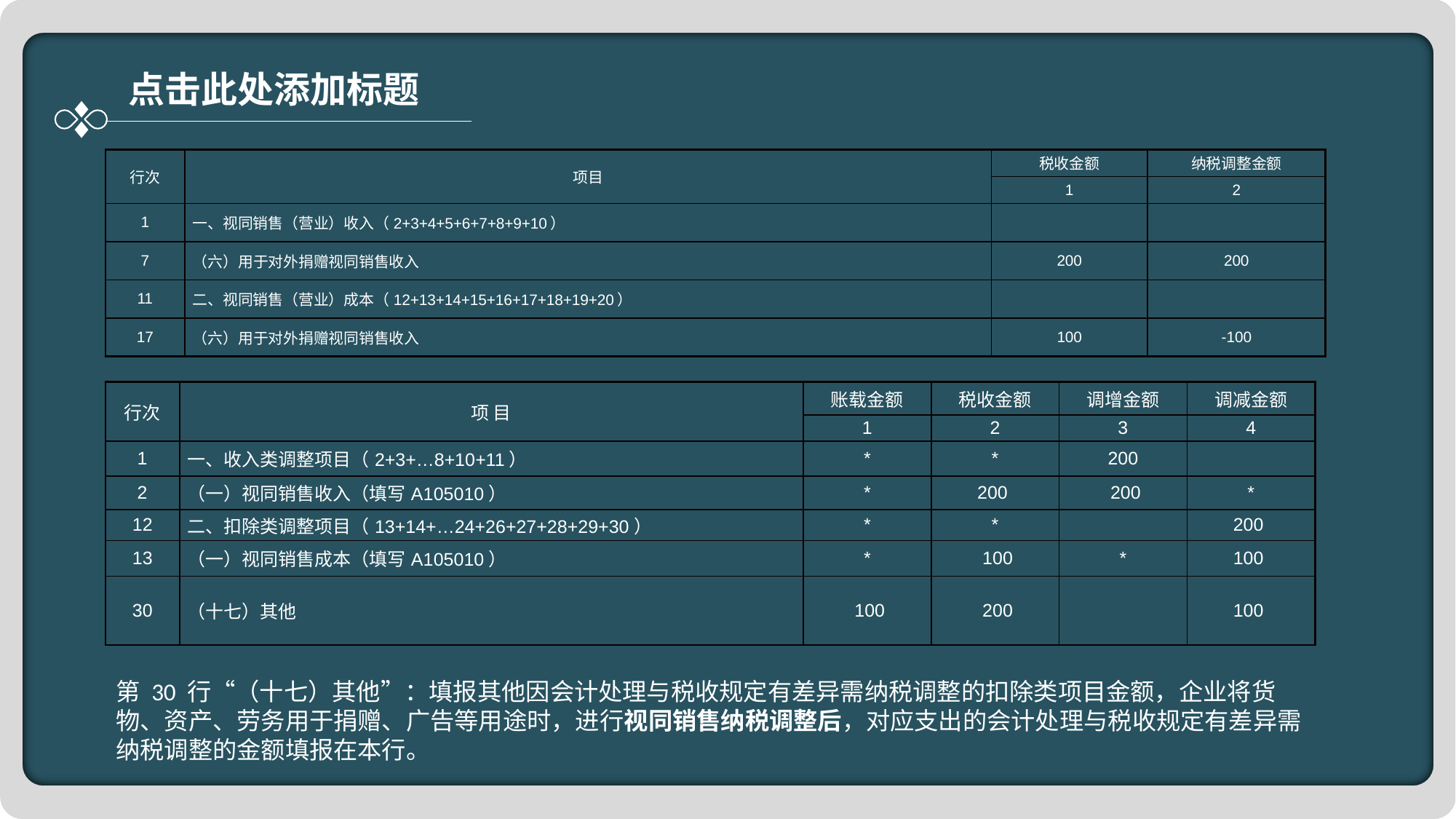

点击此处添加标题

| 行次 | 项目 | 税收金额 | 纳税调整金额 |
| --- | --- | --- | --- |
|  |  | 1 | 2 |
| 1 | 一、视同销售（营业）收入（2+3+4+5+6+7+8+9+10） |  |  |
| 7 | （六）用于对外捐赠视同销售收入 | 200 | 200 |
| 11 | 二、视同销售（营业）成本（12+13+14+15+16+17+18+19+20） |  |  |
| 17 | （六）用于对外捐赠视同销售收入 | 100 | -100 |
| 行次 | 项 目 | 账载金额 | 税收金额 | 调增金额 | 调减金额 |
| --- | --- | --- | --- | --- | --- |
|  |  | 1 | 2 | 3 | 4 |
| 1 | 一、收入类调整项目（2+3+…8+10+11） | \* | \* | 200 |  |
| 2 | （一）视同销售收入（填写A105010） | \* | 200 | 200 | \* |
| 12 | 二、扣除类调整项目（13+14+…24+26+27+28+29+30） | \* | \* |  | 200 |
| 13 | （一）视同销售成本（填写A105010） | \* | 100 | \* | 100 |
| 30 | （十七）其他 | 100 | 200 |  | 100 |
第 30 行“（十七）其他”：填报其他因会计处理与税收规定有差异需纳税调整的扣除类项目金额，企业将货物、资产、劳务用于捐赠、广告等用途时，进行视同销售纳税调整后，对应支出的会计处理与税收规定有差异需纳税调整的金额填报在本行。